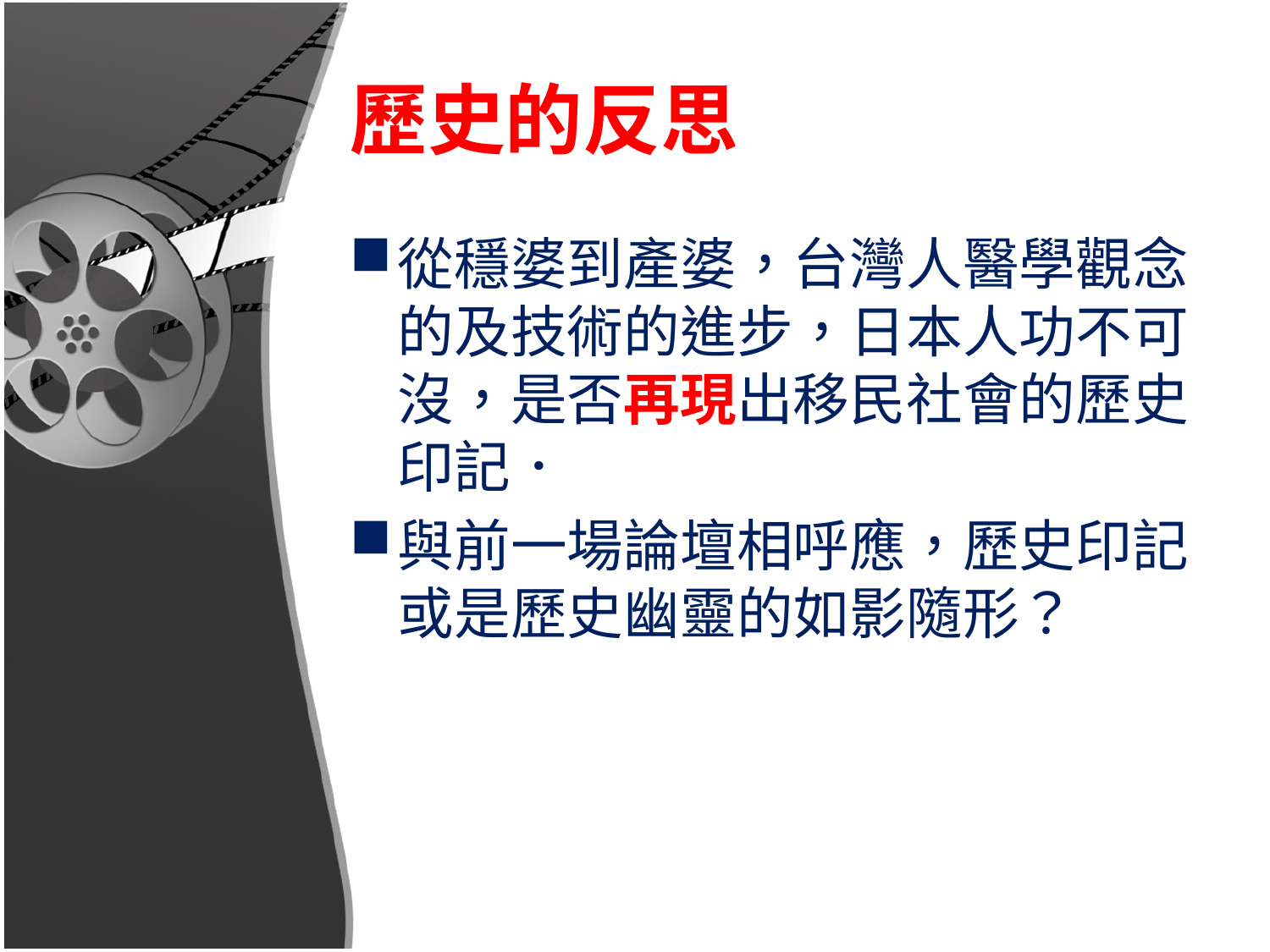

# 歷史的反思
從穩婆到產婆，台灣人醫學觀念的及技術的進步，日本人功不可沒，是否再現出移民社會的歷史印記．
與前一場論壇相呼應，歷史印記或是歷史幽靈的如影隨形？